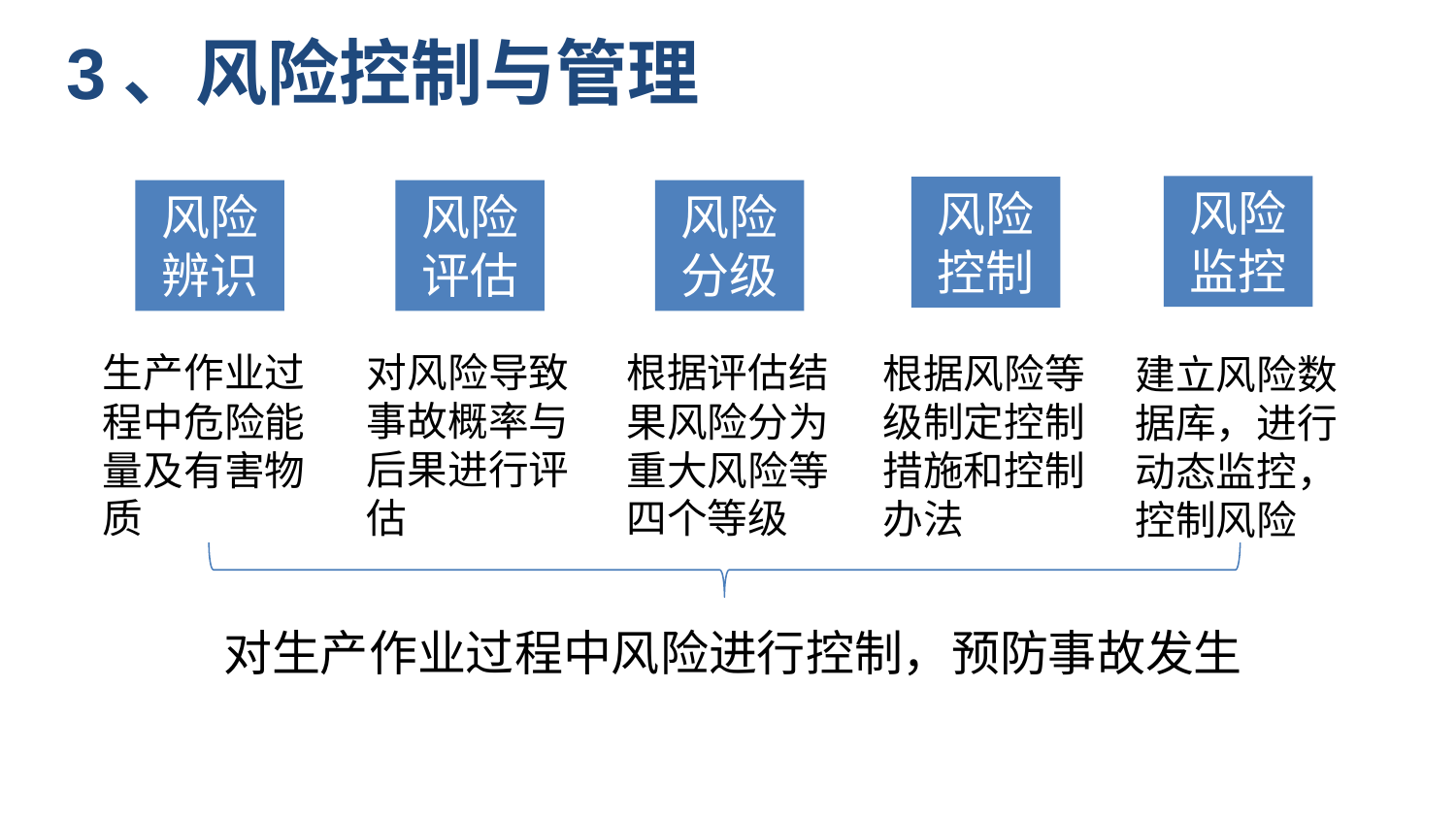

3、风险控制与管理

风险监控
风险控制
风险辨识
风险评估
风险分级
对风险导致事故概率与后果进行评估
生产作业过程中危险能量及有害物质
根据评估结果风险分为重大风险等四个等级
根据风险等级制定控制措施和控制办法
建立风险数据库，进行动态监控，控制风险
对生产作业过程中风险进行控制，预防事故发生